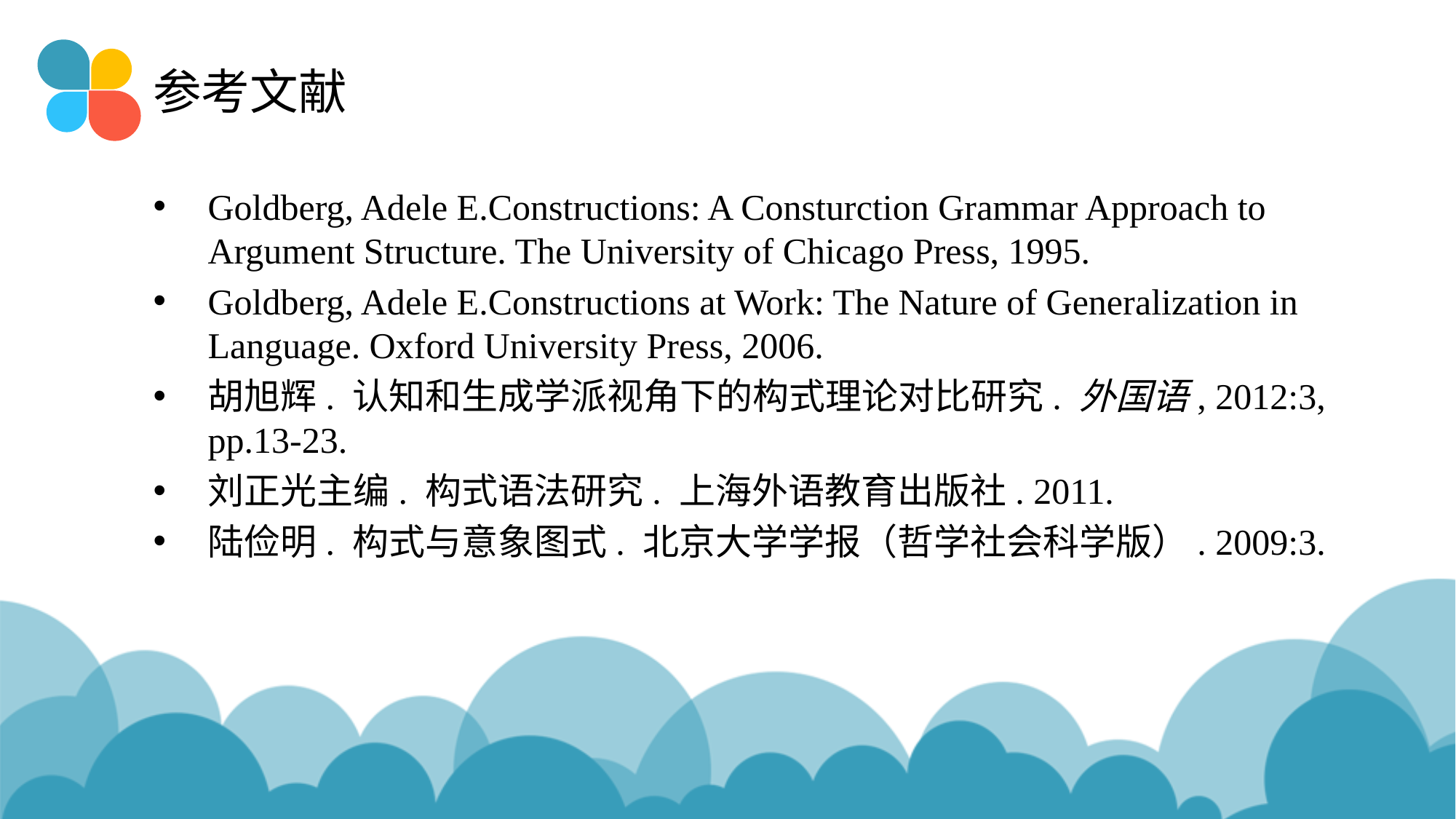

# 参考文献
Goldberg, Adele E.Constructions: A Consturction Grammar Approach to Argument Structure. The University of Chicago Press, 1995.
Goldberg, Adele E.Constructions at Work: The Nature of Generalization in Language. Oxford University Press, 2006.
胡旭辉. 认知和生成学派视角下的构式理论对比研究. 外国语, 2012:3, pp.13-23.
刘正光主编. 构式语法研究. 上海外语教育出版社. 2011.
陆俭明. 构式与意象图式. 北京大学学报（哲学社会科学版）. 2009:3.